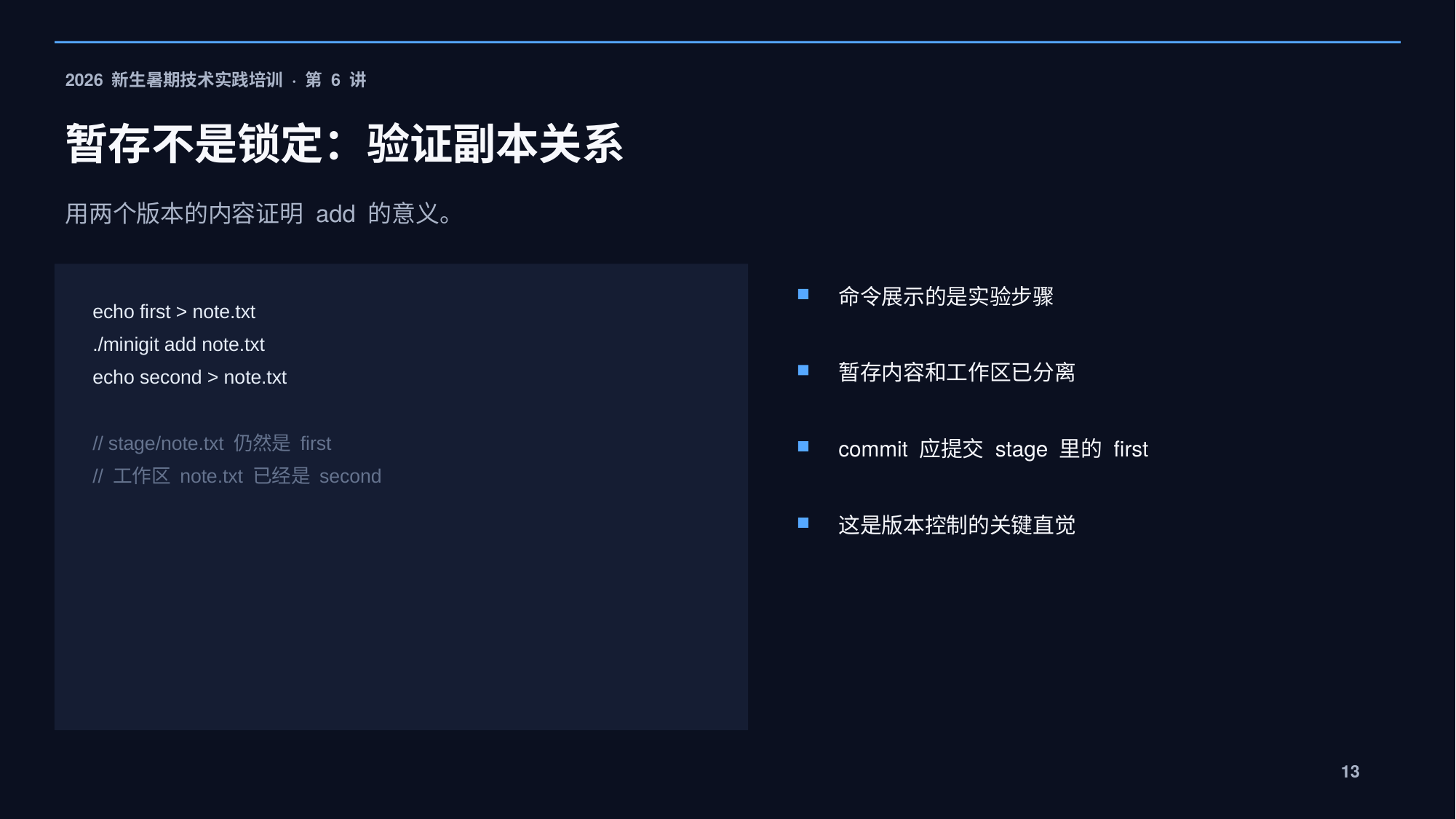

2026 新生暑期技术实践培训 · 第 6 讲
暂存不是锁定：验证副本关系
用两个版本的内容证明 add 的意义。

命令展示的是实验步骤

echo first > note.txt
./minigit add note.txt
暂存内容和工作区已分离
echo second > note.txt

// stage/note.txt 仍然是 first
commit 应提交 stage 里的 first

// 工作区 note.txt 已经是 second
这是版本控制的关键直觉

13